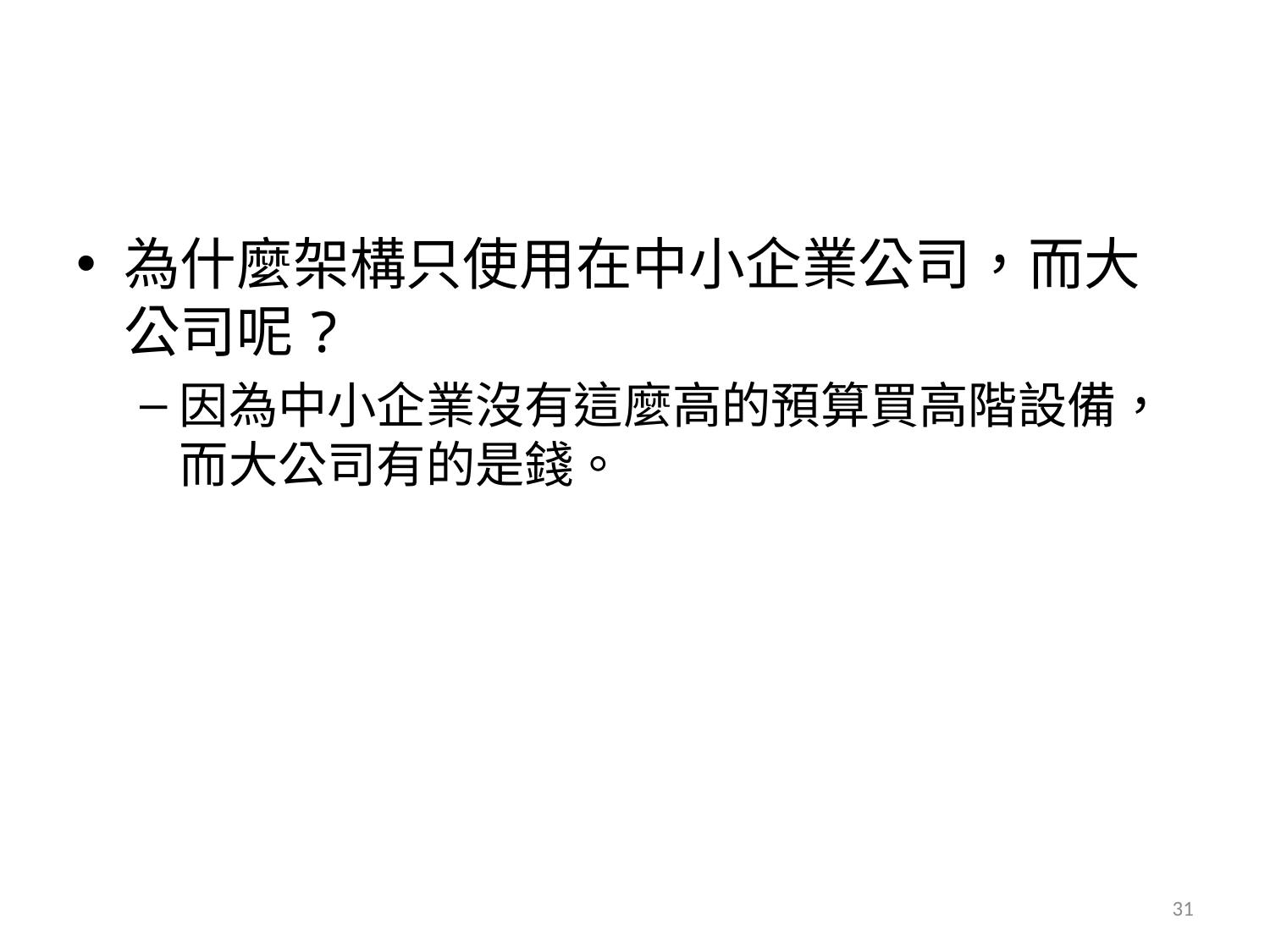

#
為什麼架構只使用在中小企業公司，而大公司呢?
因為中小企業沒有這麼高的預算買高階設備，而大公司有的是錢。

31